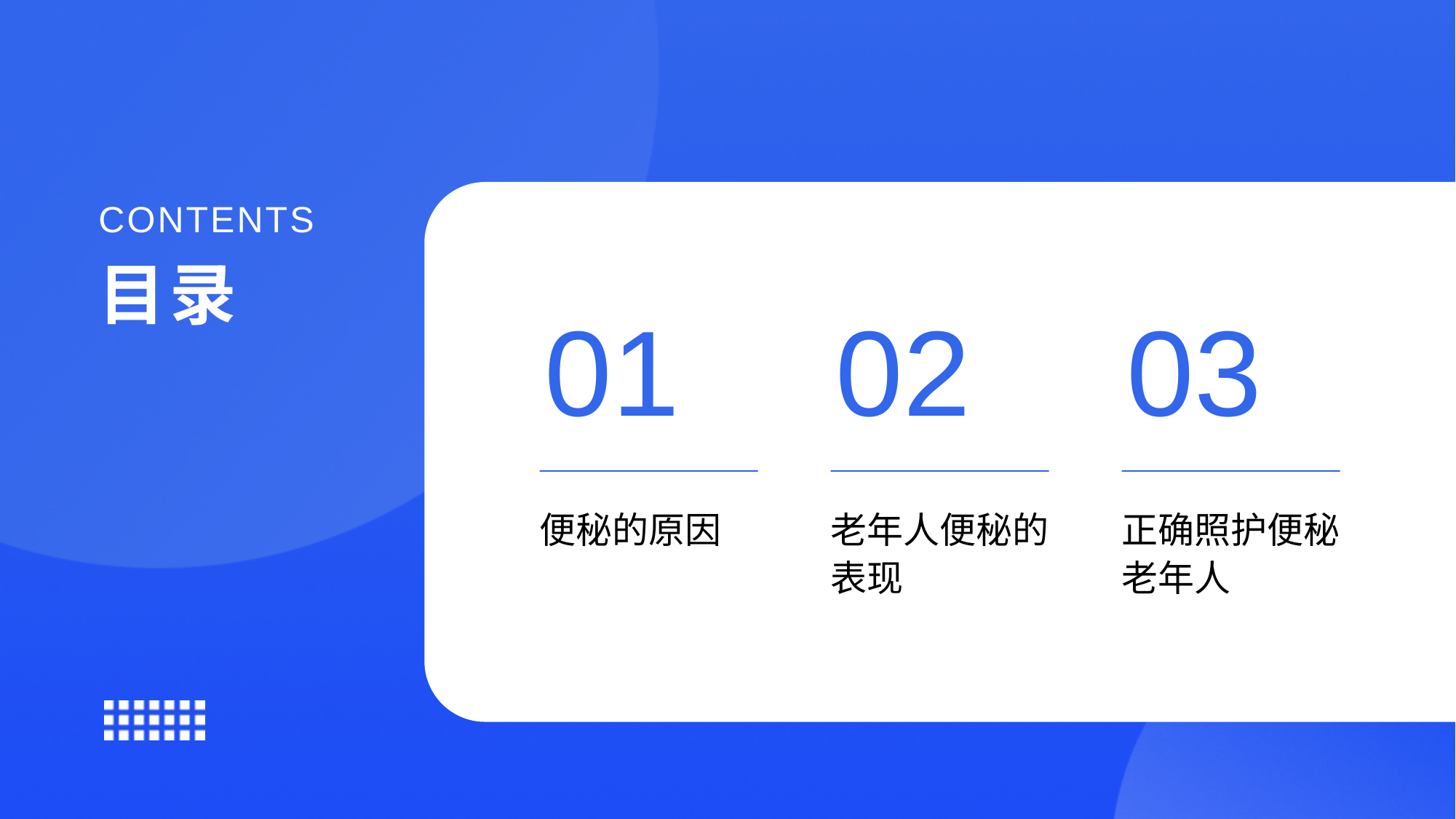

CONTENTS
目录
01
02
03

便秘的原因
老年人便秘的表现
正确照护便秘老年人